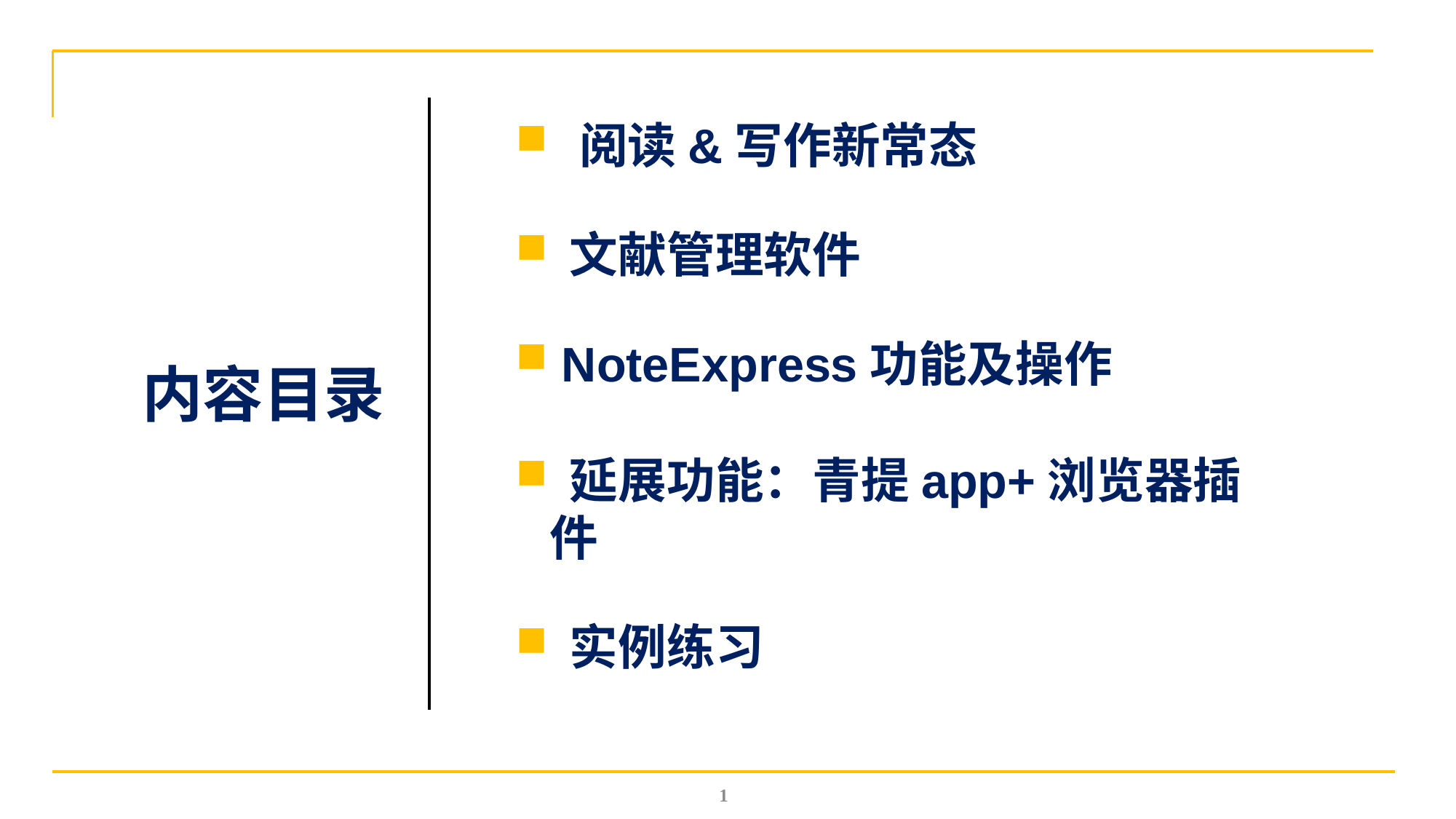

阅读&写作新常态

 文献管理软件

 NoteExpress功能及操作

 延展功能：青提app+浏览器插件

 实例练习

内容目录
1